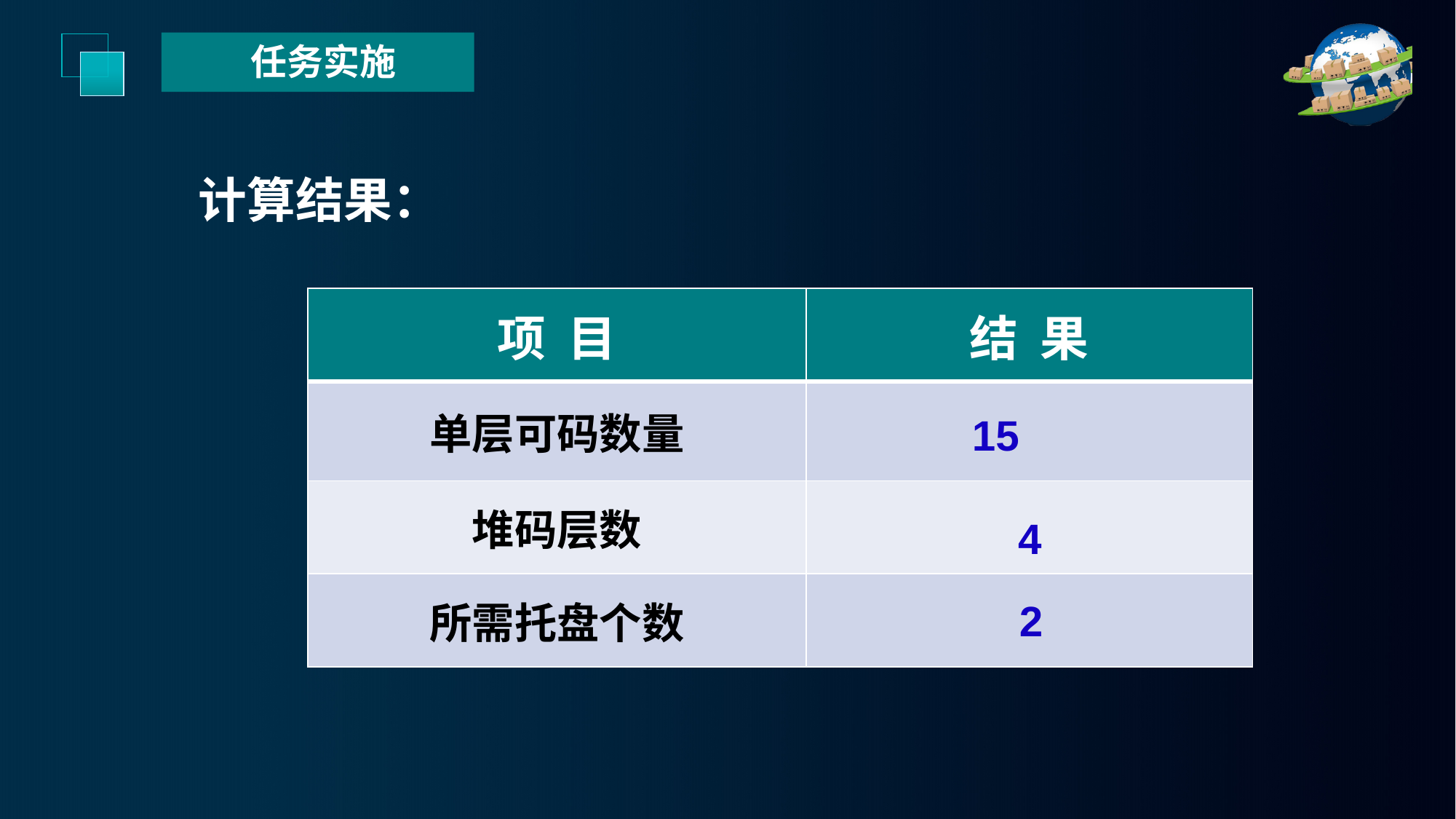

任务实施
计算结果：
| 项 目 | 结 果 |
| --- | --- |
| 单层可码数量 |  |
| 堆码层数 |  |
| 所需托盘个数 |  |
15
4
2
延时符